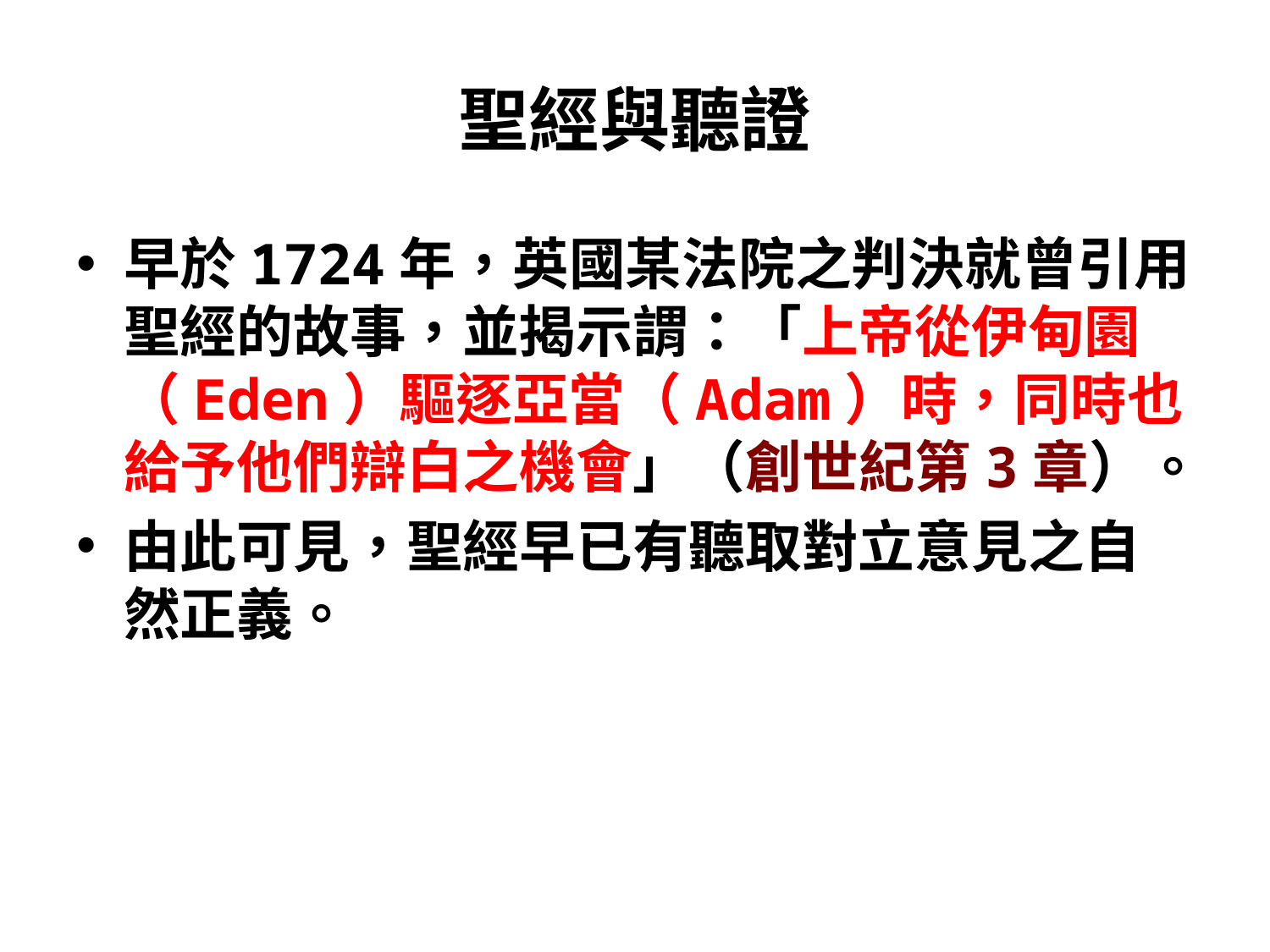

# 聖經與聽證
早於1724年，英國某法院之判決就曾引用聖經的故事，並揭示謂：「上帝從伊甸園（Eden）驅逐亞當（Adam）時，同時也給予他們辯白之機會」（創世紀第3章）。
由此可見，聖經早已有聽取對立意見之自然正義。